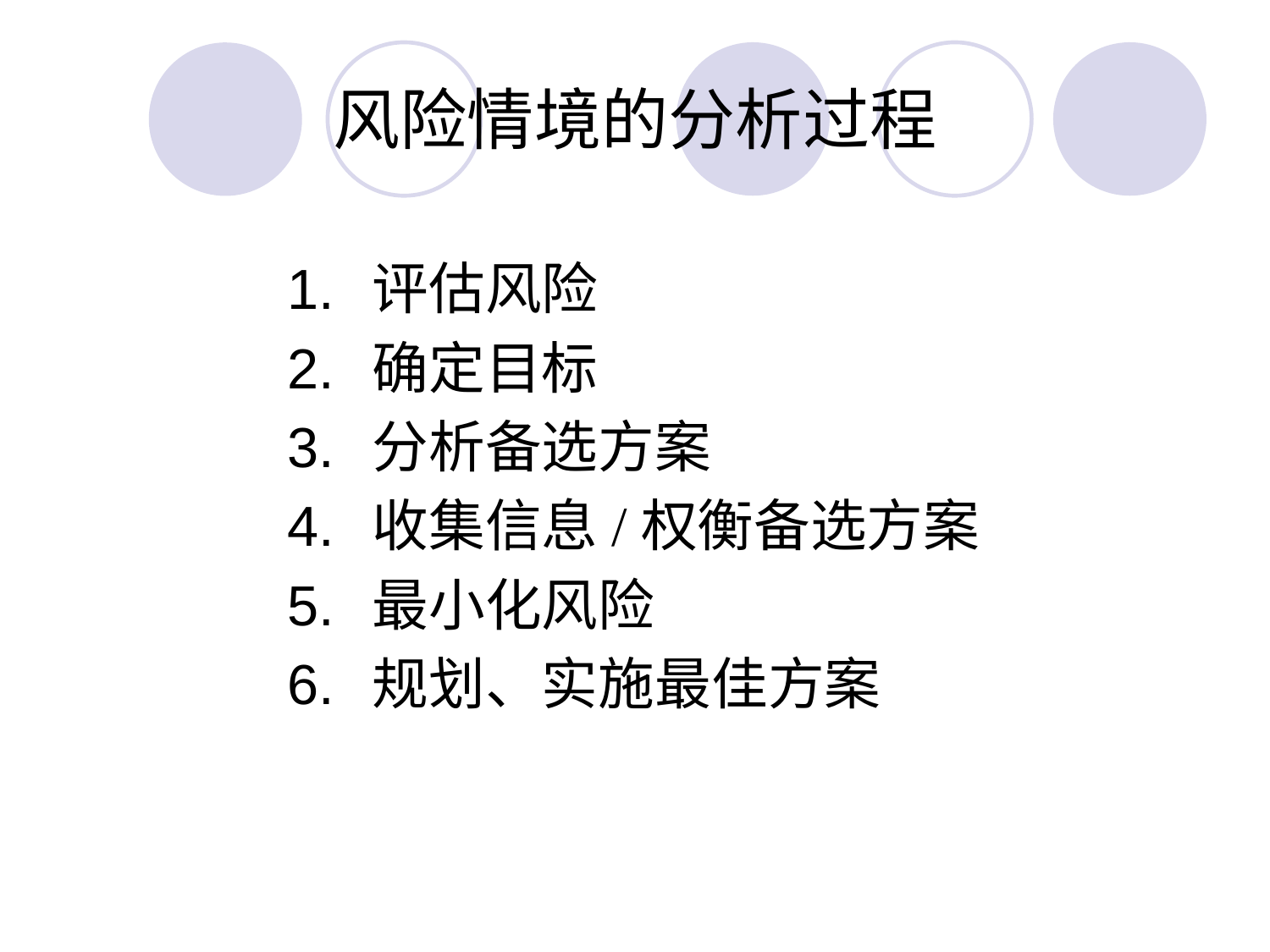

# 风险情境的分析过程
评估风险
确定目标
分析备选方案
收集信息/权衡备选方案
最小化风险
规划、实施最佳方案